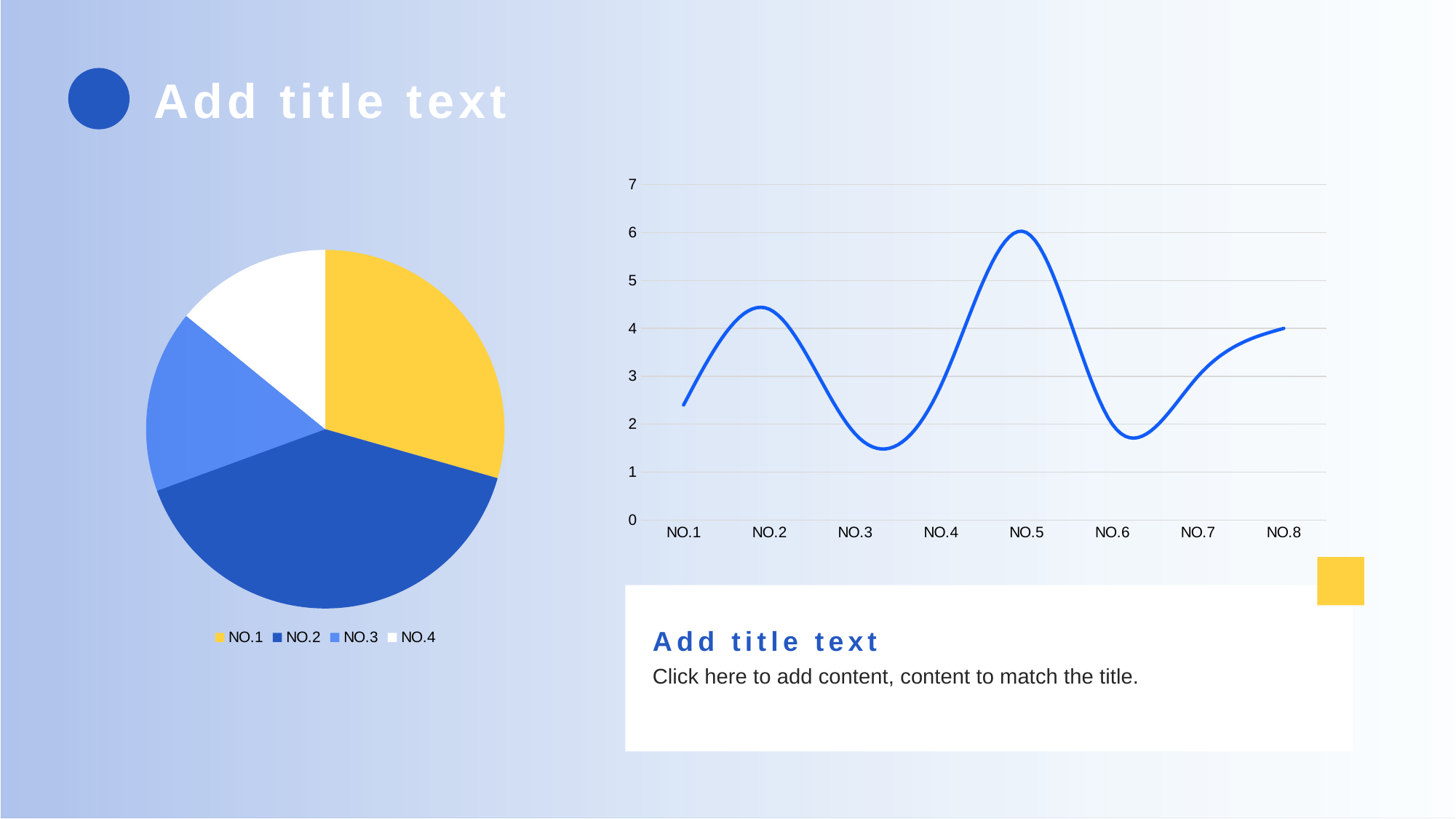

Add title text

### Chart

| Category | 系列 2 |
|---|---|
| NO.1 | 2.4 |
| NO.2 | 4.4 |
| NO.3 | 1.8 |
| NO.4 | 2.8 |
| NO.5 | 6.0 |
| NO.6 | 2.0 |
| NO.7 | 3.0 |
| NO.8 | 4.0 |

### Chart

| Category | 销售额 |
|---|---|
| NO.1 | 2.5 |
| NO.2 | 3.4 |
| NO.3 | 1.4 |
| NO.4 | 1.2 |
Add title text
Click here to add content, content to match the title.